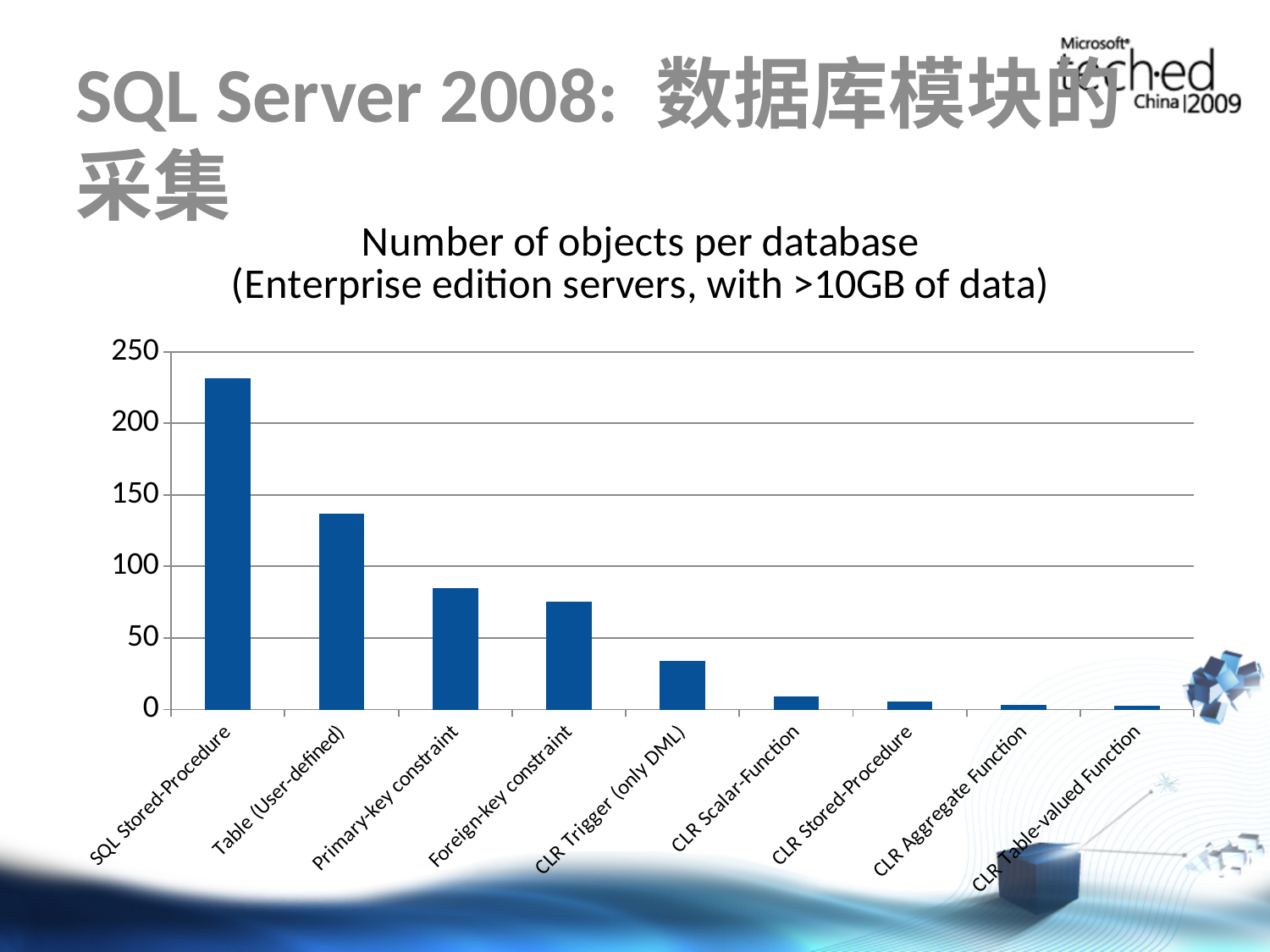

# SQL Server 2008: 数据库模块的采集

### Chart: Number of objects per database
(Enterprise edition servers, with >10GB of data)

| Category | Series 1 |
|---|---|
| SQL Stored-Procedure | 231.44989999999999 |
| Table (User-defined) | 136.98780000000028 |
| Primary-key constraint | 85.10529999999999 |
| Foreign-key constraint | 75.15339999999995 |
| CLR Trigger (only DML) | 34.0 |
| CLR Scalar-Function | 8.9159 |
| CLR Stored-Procedure | 5.4254 |
| CLR Aggregate Function | 3.0 |
| CLR Table-valued Function | 2.9582999999999977 |